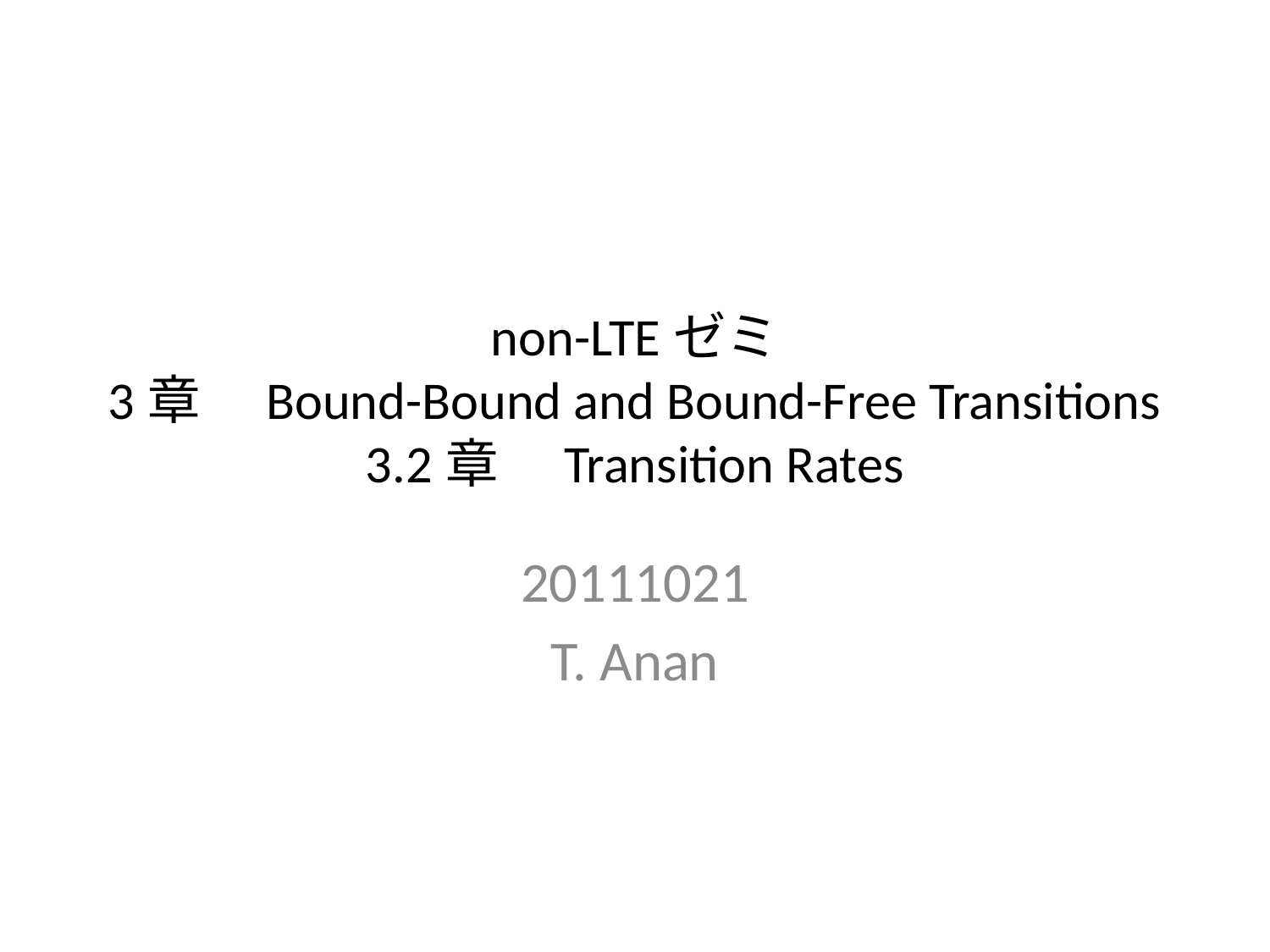

# non-LTEゼミ 3章　Bound-Bound and Bound-Free Transitions 3.2章　Transition Rates
20111021
T. Anan